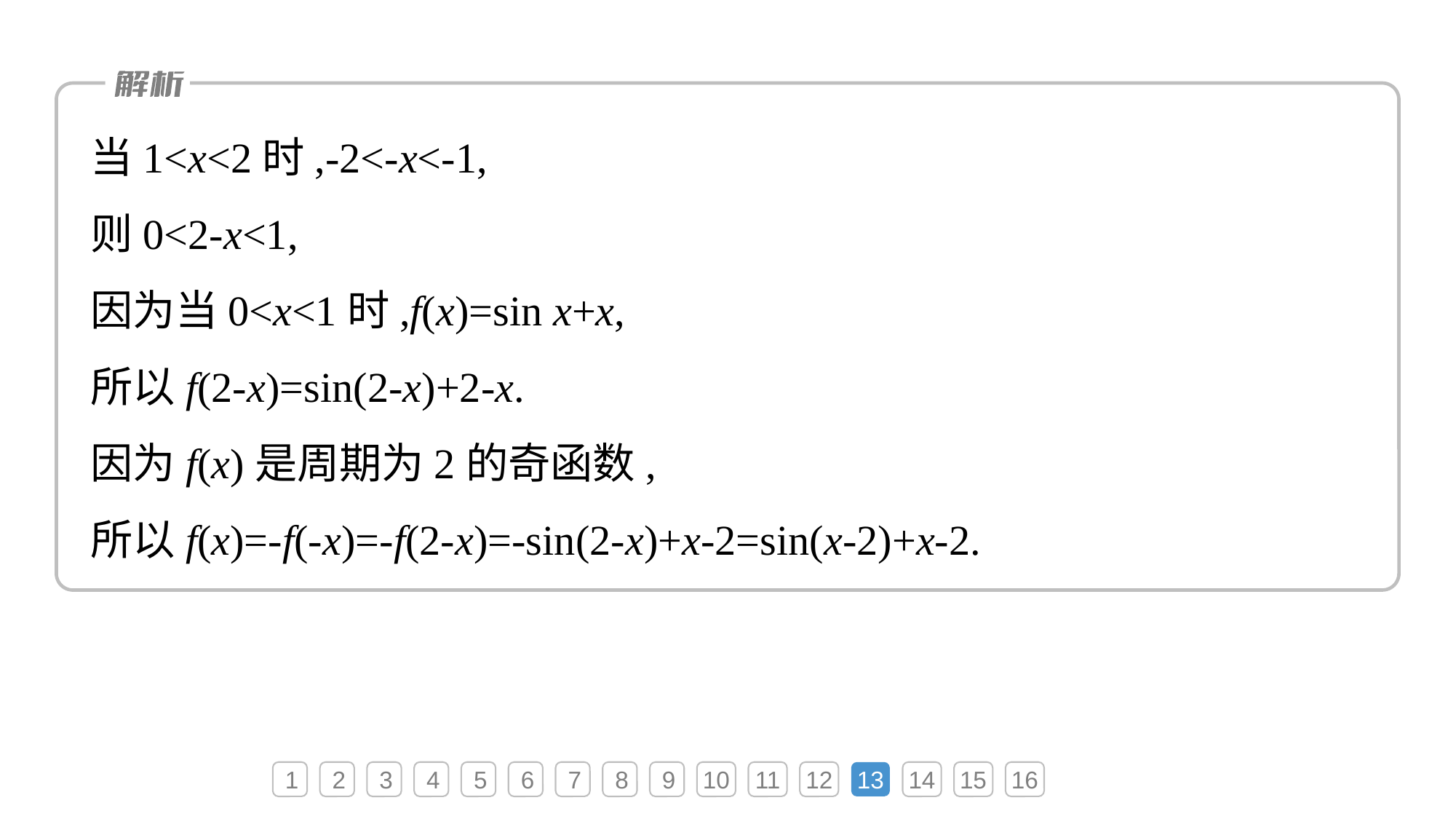

当1<x<2时,-2<-x<-1,
则0<2-x<1,
因为当0<x<1时,f(x)=sin x+x,
所以f(2-x)=sin(2-x)+2-x.
因为f(x)是周期为2的奇函数,
所以f(x)=-f(-x)=-f(2-x)=-sin(2-x)+x-2=sin(x-2)+x-2.
1
2
3
4
5
6
7
8
9
10
11
12
13
14
15
16